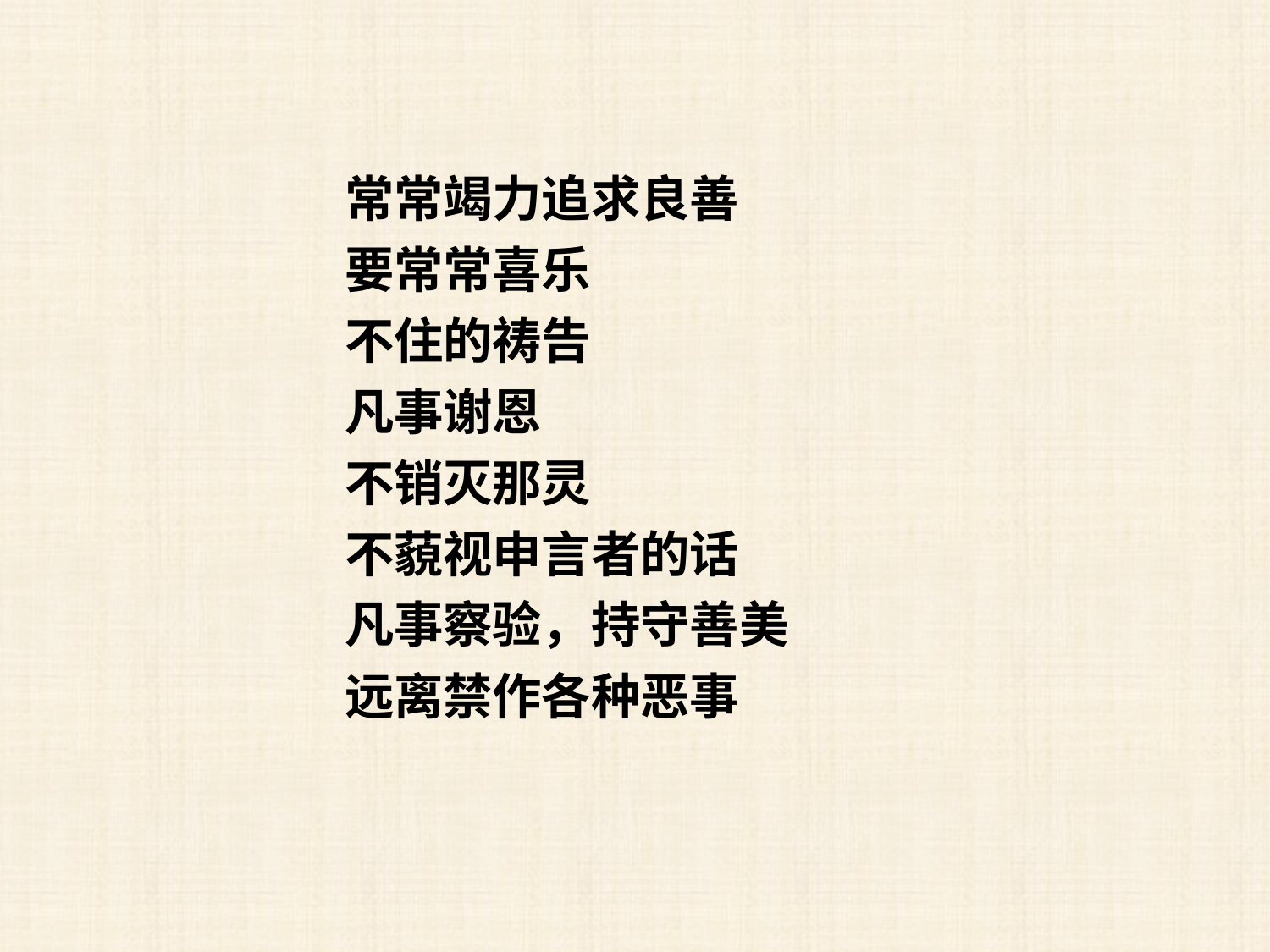

常常竭力追求良善
要常常喜乐
不住的祷告
凡事谢恩
不销灭那灵
不藐视申言者的话
凡事察验，持守善美
远离禁作各种恶事